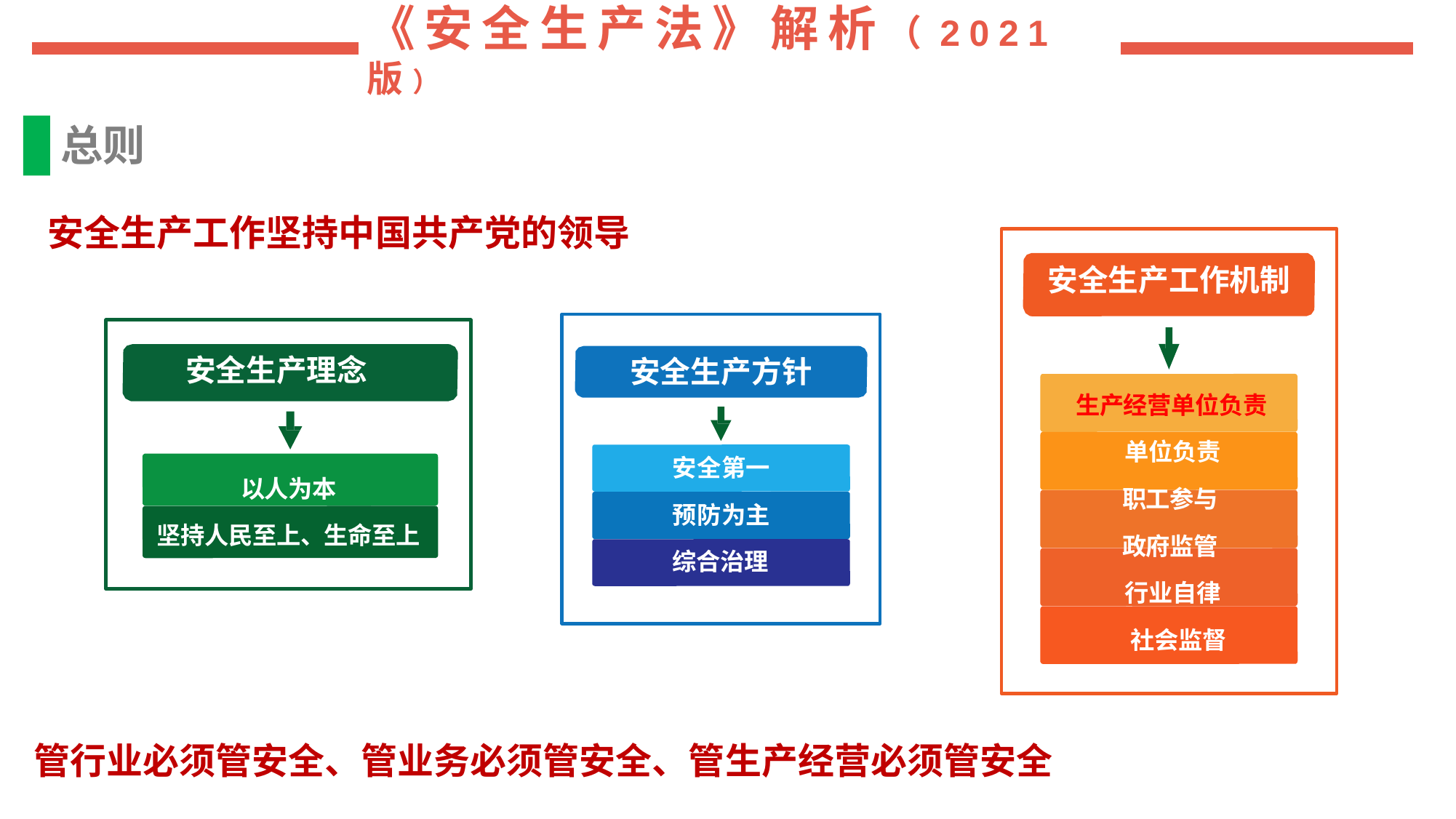

总则

安全生产工作坚持中国共产党的领导

安全生产工作机制

生产经营单位负责
单位负责
职工参与
政府监管
行业自律
 社会监督

安全生产方针

安全第一 预防为主 综合治理

安全生产理念

以人为本
坚持人民至上、生命至上

管行业必须管安全、管业务必须管安全、管生产经营必须管安全